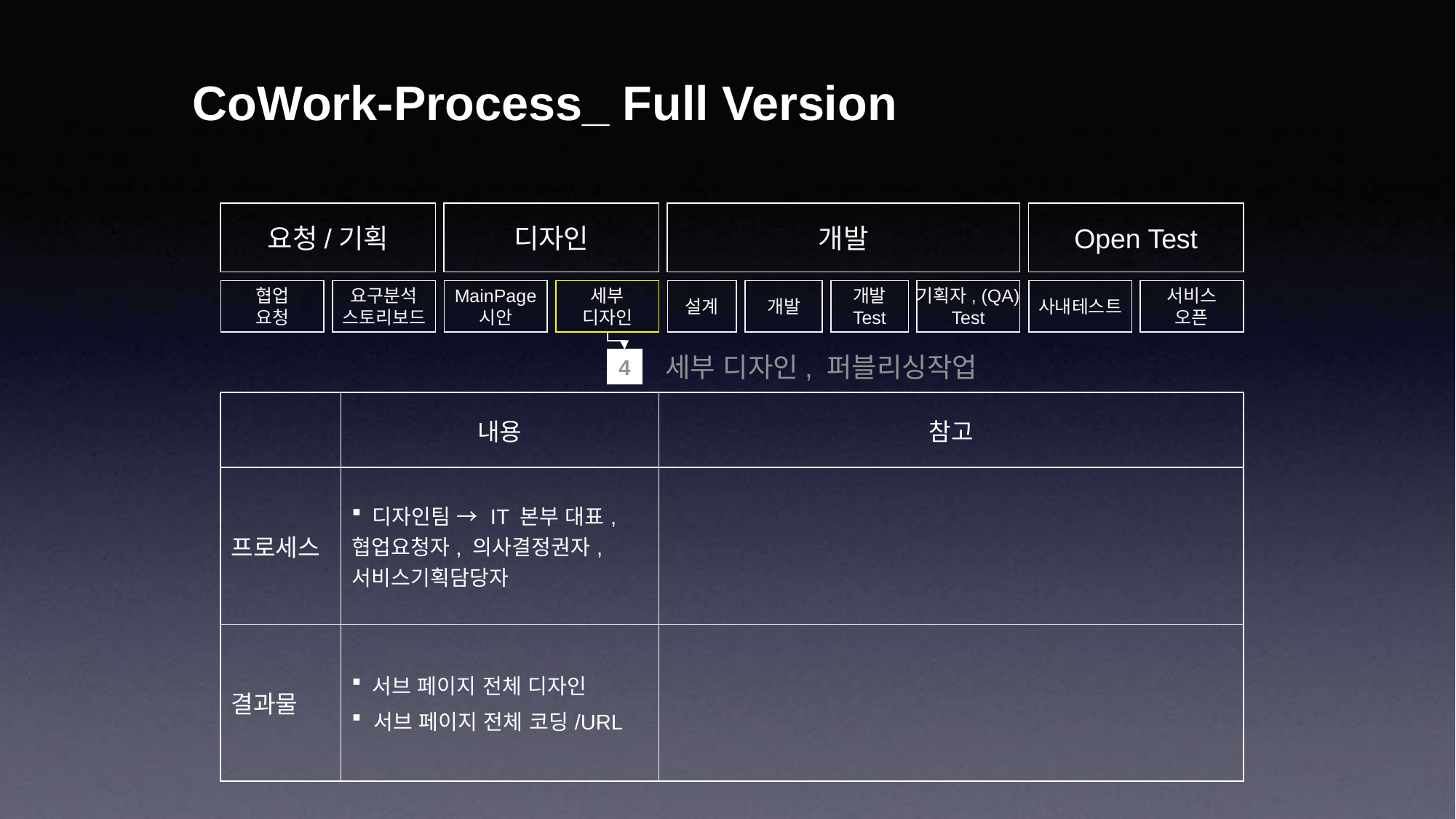

CoWork-Process_ Full Version
요청/기획
디자인
개발
Open Test
협업
요청
요구분석
스토리보드
MainPage
시안
세부
디자인
설계
개발
개발
Test
기획자, (QA)
Test
사내테스트
서비스
오픈
 세부 디자인, 퍼블리싱작업
4
|  | 내용 | 참고 |
| --- | --- | --- |
| 프로세스 | 디자인팀 → IT 본부 대표, 협업요청자, 의사결정권자, 서비스기획담당자 |  |
| 결과물 | 서브 페이지 전체 디자인 서브 페이지 전체 코딩/URL |  |